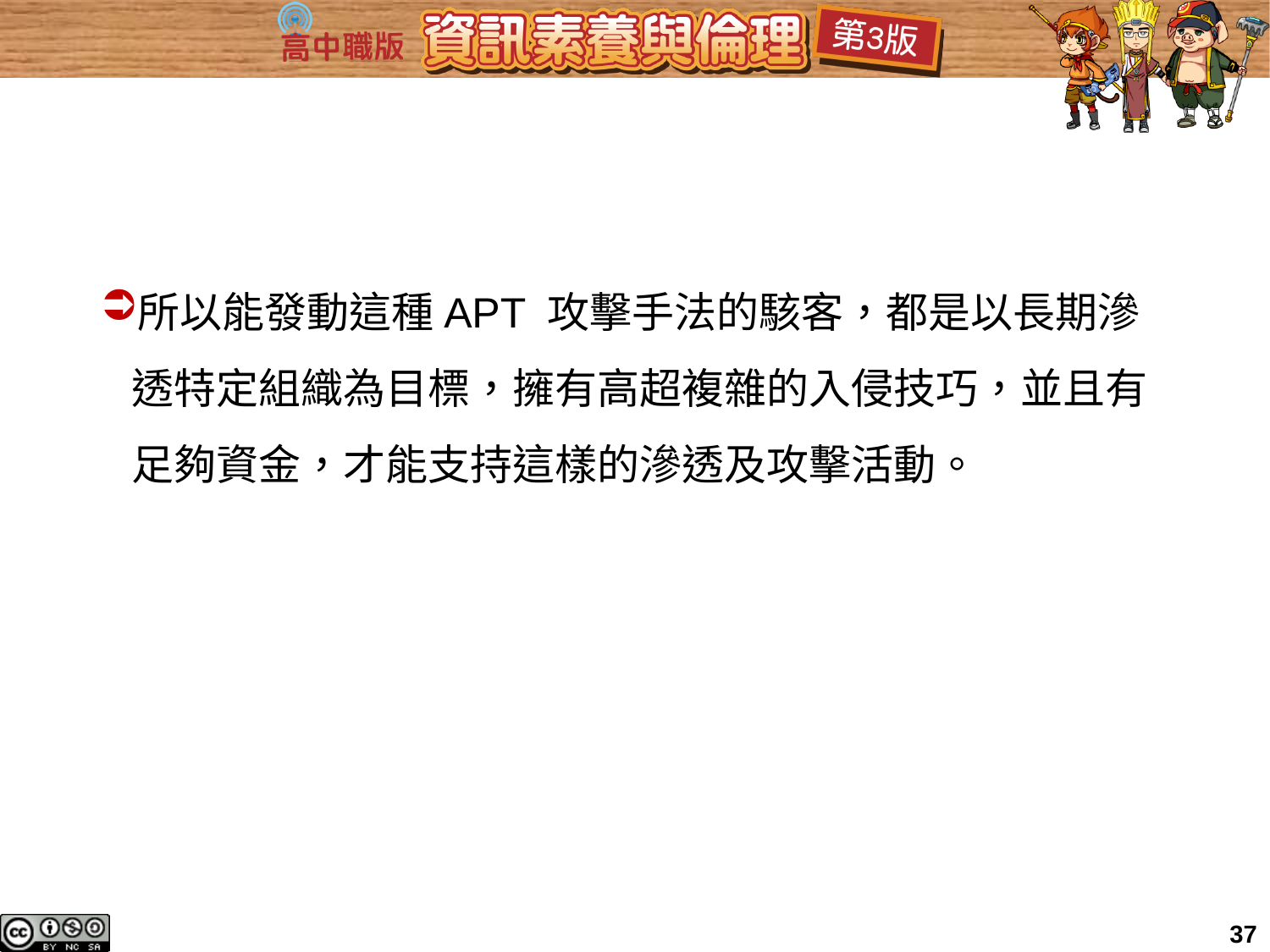

#
所以能發動這種APT 攻擊手法的駭客，都是以長期滲透特定組織為目標，擁有高超複雜的入侵技巧，並且有足夠資金，才能支持這樣的滲透及攻擊活動。

37